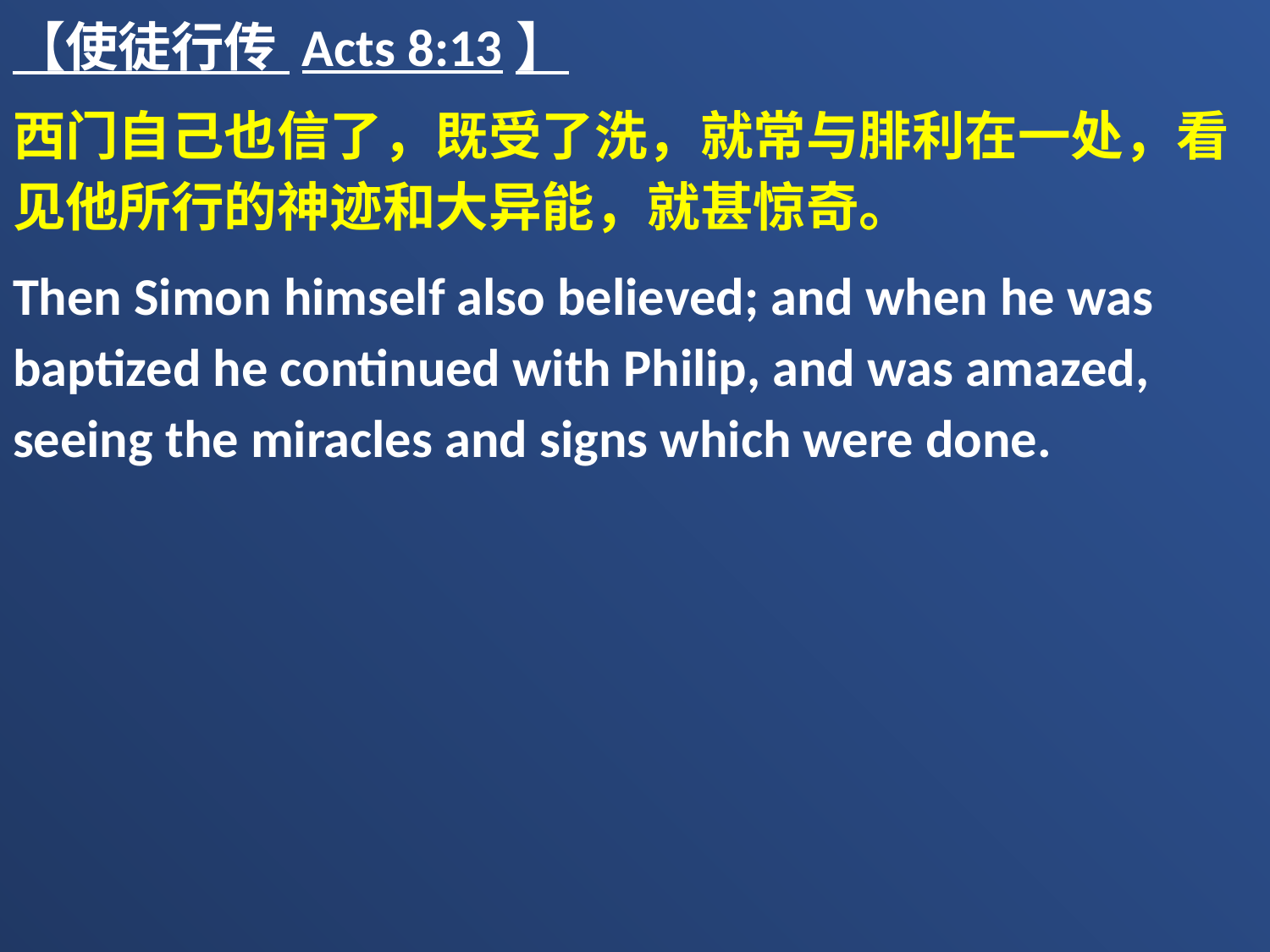

【使徒行传 Acts 8:13】
西门自己也信了，既受了洗，就常与腓利在一处，看见他所行的神迹和大异能，就甚惊奇。
Then Simon himself also believed; and when he was baptized he continued with Philip, and was amazed, seeing the miracles and signs which were done.